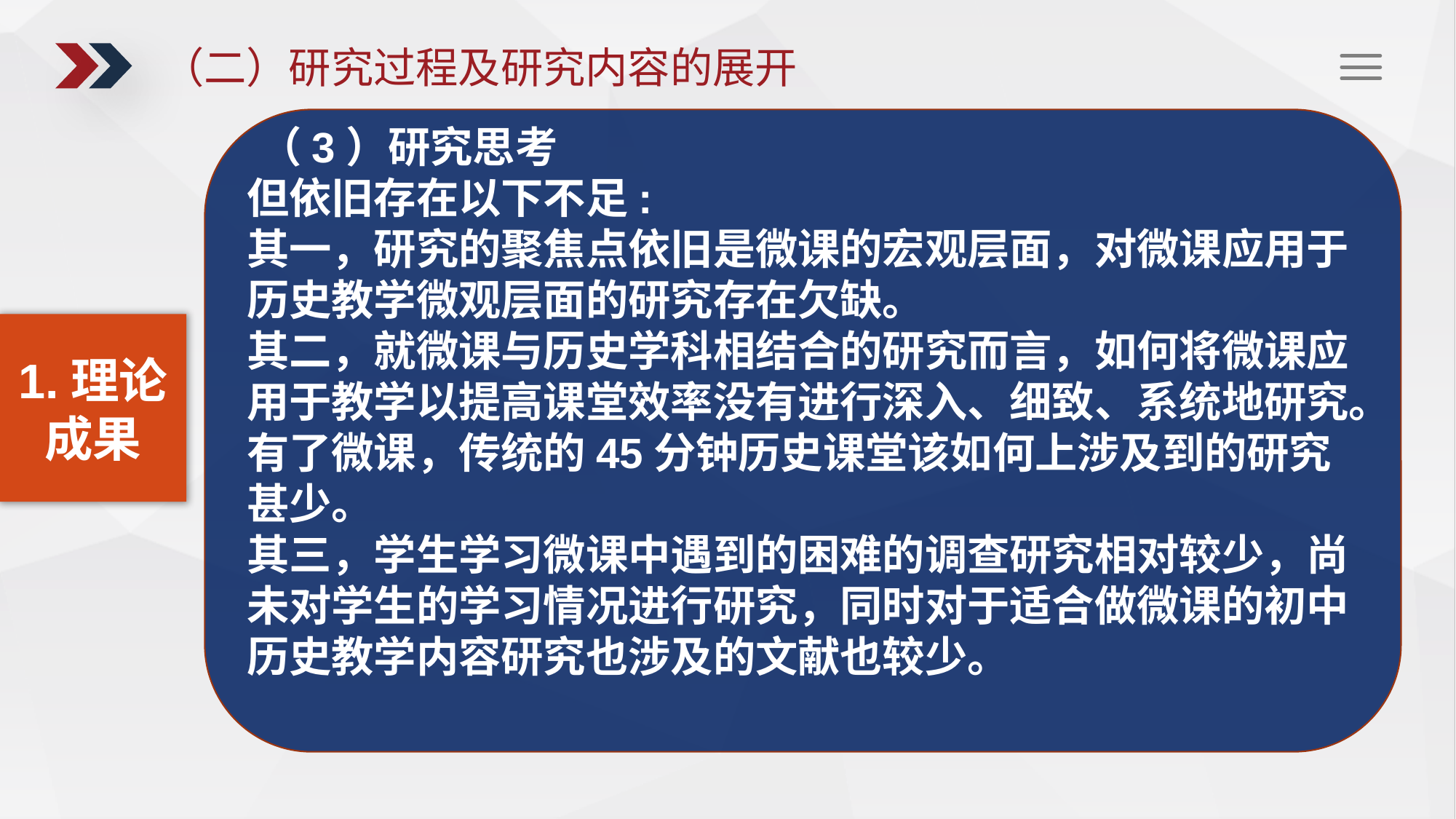

（二）研究过程及研究内容的展开

 （3）研究思考
但依旧存在以下不足:
其一，研究的聚焦点依旧是微课的宏观层面，对微课应用于历史教学微观层面的研究存在欠缺。
其二，就微课与历史学科相结合的研究而言，如何将微课应用于教学以提高课堂效率没有进行深入、细致、系统地研究。有了微课，传统的45分钟历史课堂该如何上涉及到的研究甚少。
其三，学生学习微课中遇到的困难的调查研究相对较少，尚未对学生的学习情况进行研究，同时对于适合做微课的初中历史教学内容研究也涉及的文献也较少。

1.理论成果